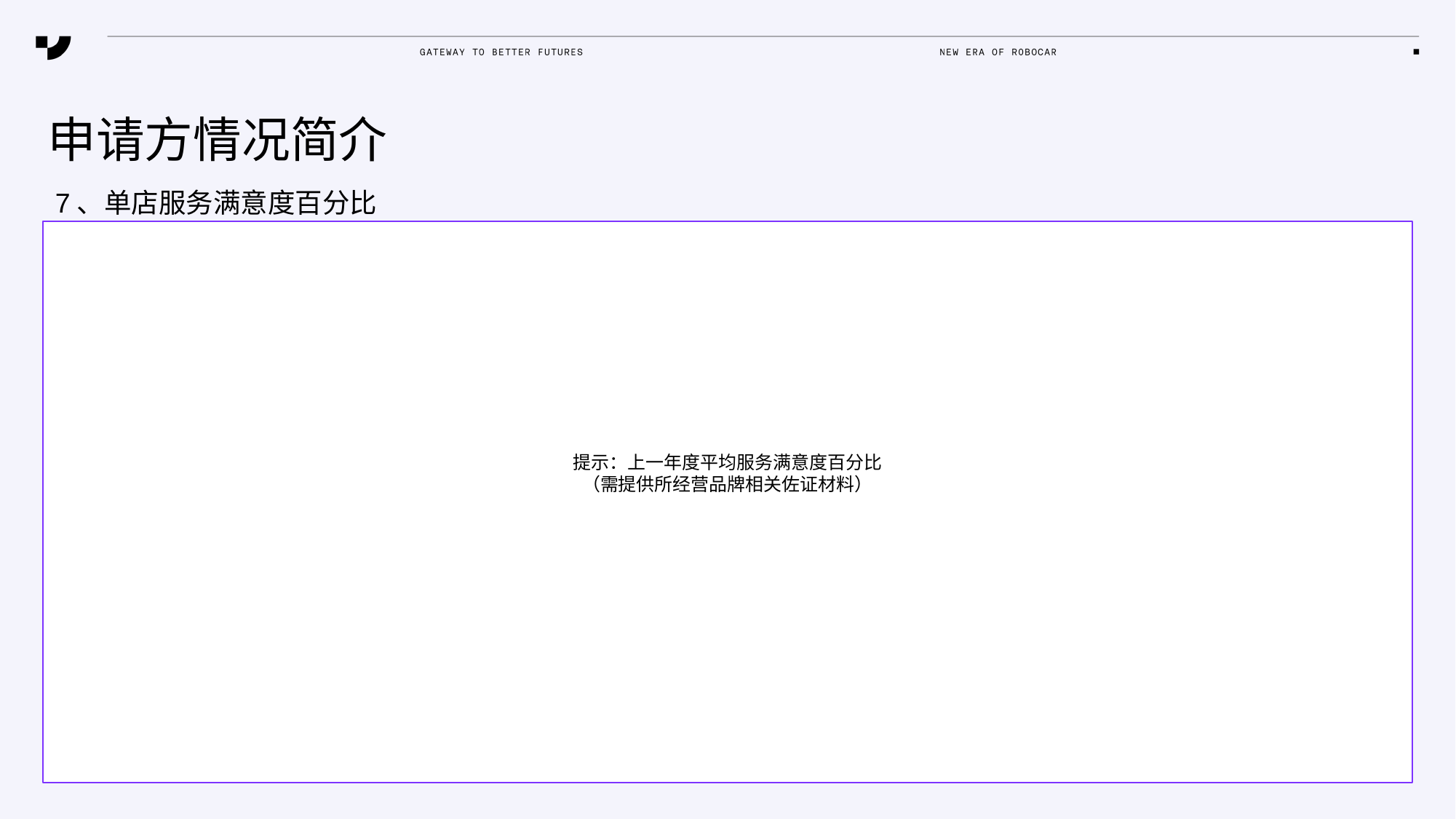

申请方情况简介
7、单店服务满意度百分比

提示：上一年度平均服务满意度百分比（需提供所经营品牌相关佐证材料）